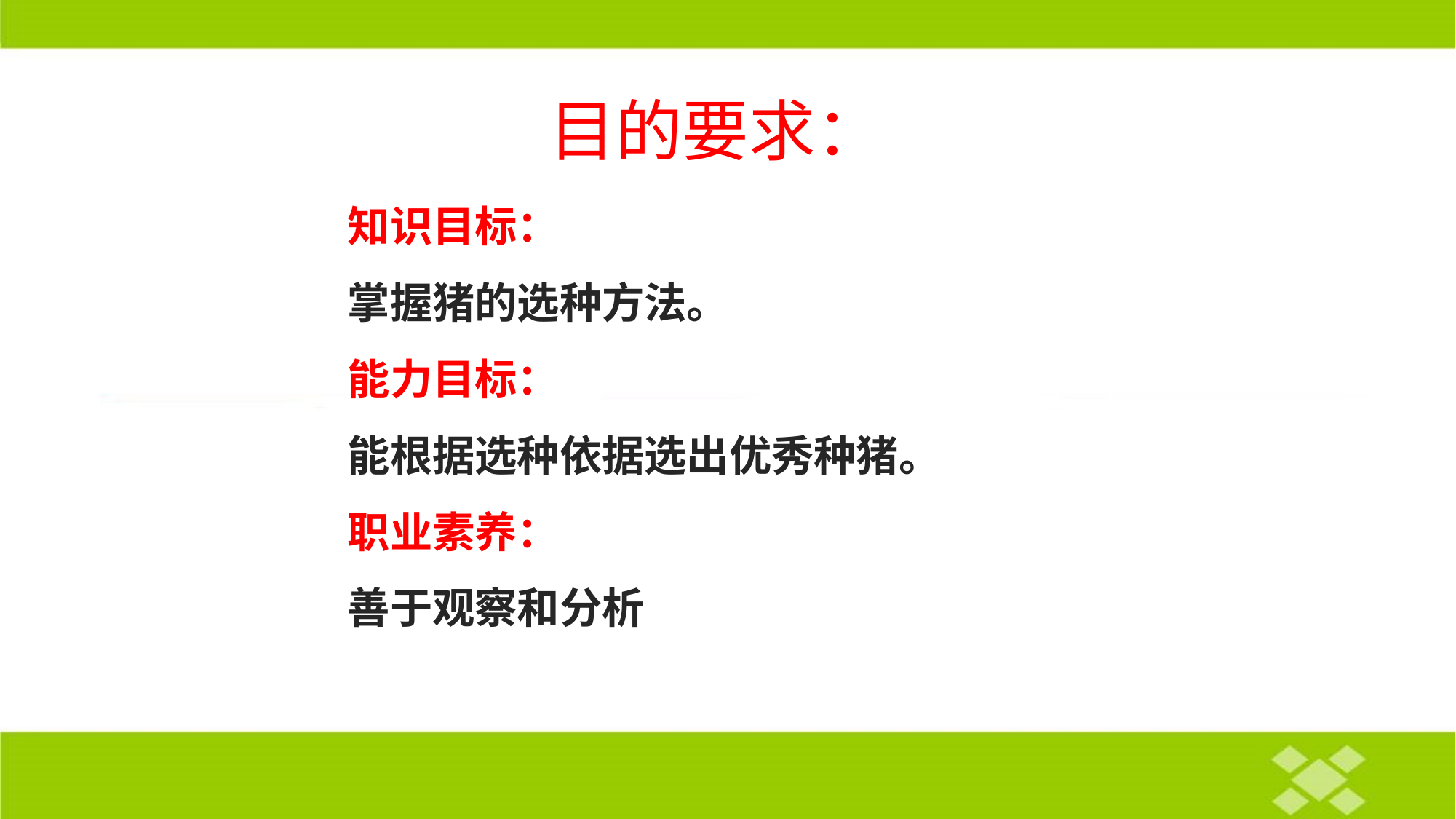

# 目的要求：
知识目标：
掌握猪的选种方法。
能力目标：
能根据选种依据选出优秀种猪。
职业素养：
善于观察和分析